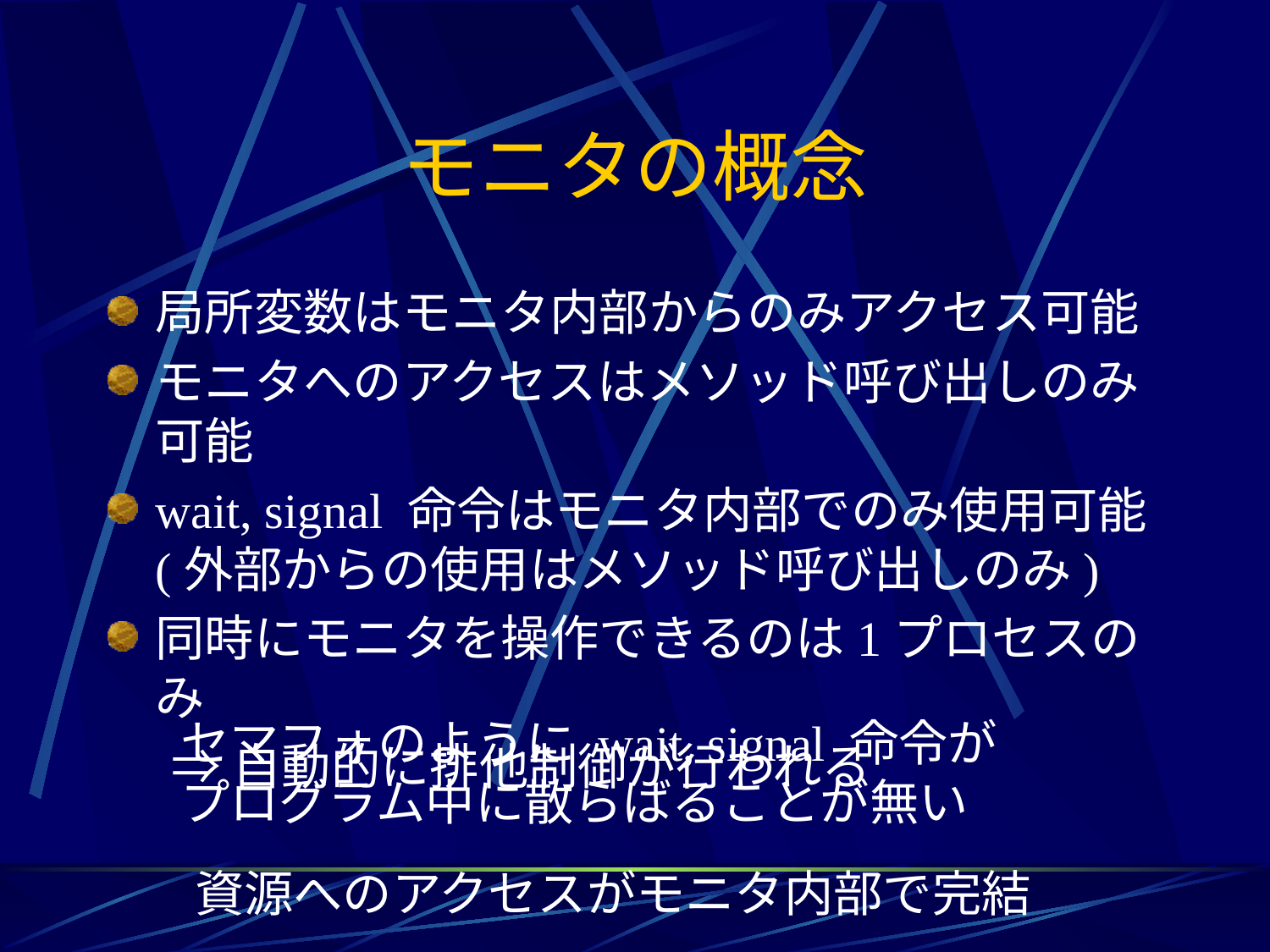

# モニタの概念
局所変数はモニタ内部からのみアクセス可能
モニタへのアクセスはメソッド呼び出しのみ可能
wait, signal 命令はモニタ内部でのみ使用可能(外部からの使用はメソッド呼び出しのみ)
同時にモニタを操作できるのは1プロセスのみ
⇒自動的に排他制御が行われる
セマフォのように wait, signal 命令が
プログラム中に散らばることが無い
資源へのアクセスがモニタ内部で完結